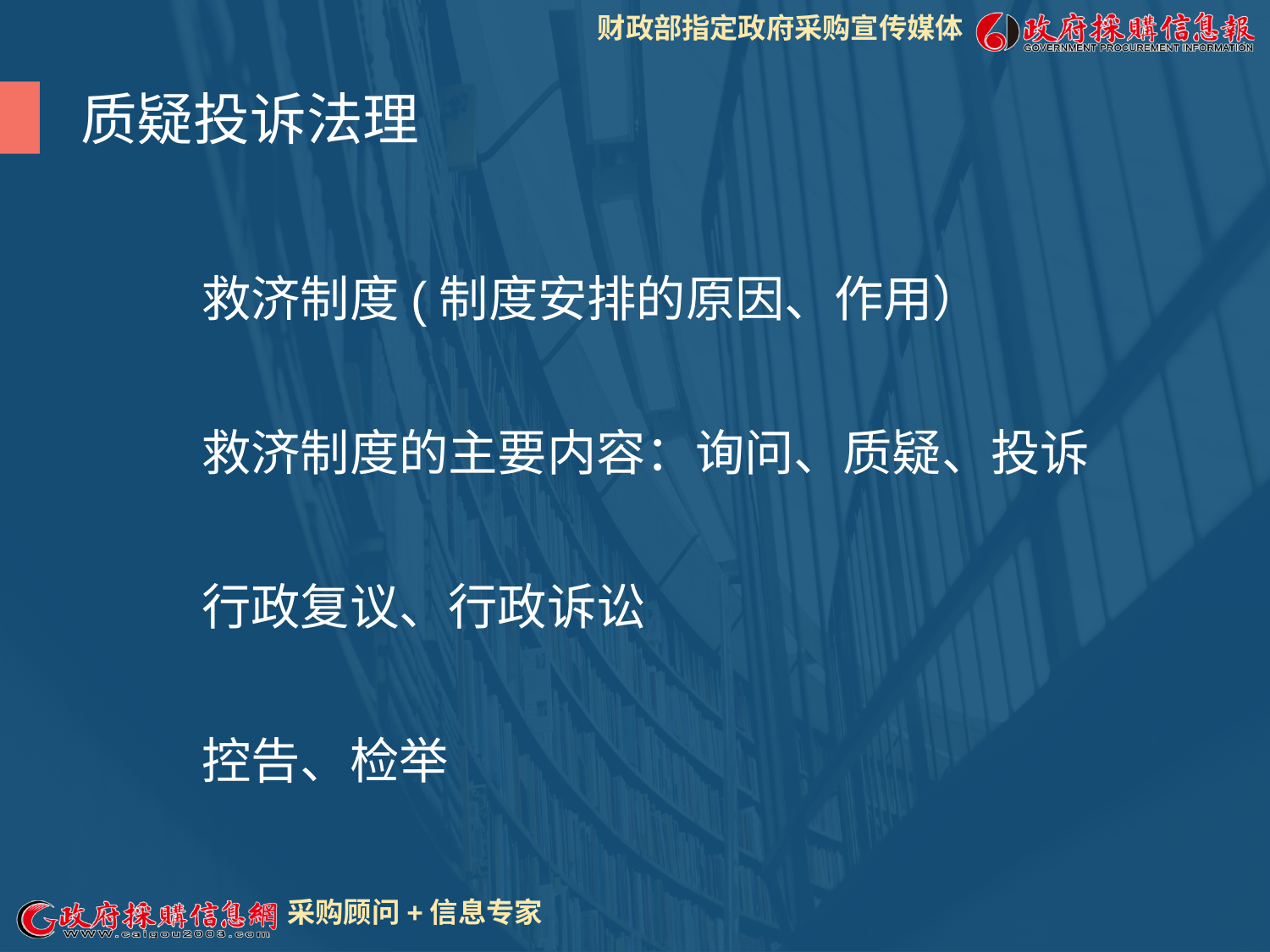

质疑投诉法理
救济制度(制度安排的原因、作用）

救济制度的主要内容：询问、质疑、投诉

行政复议、行政诉讼

控告、检举